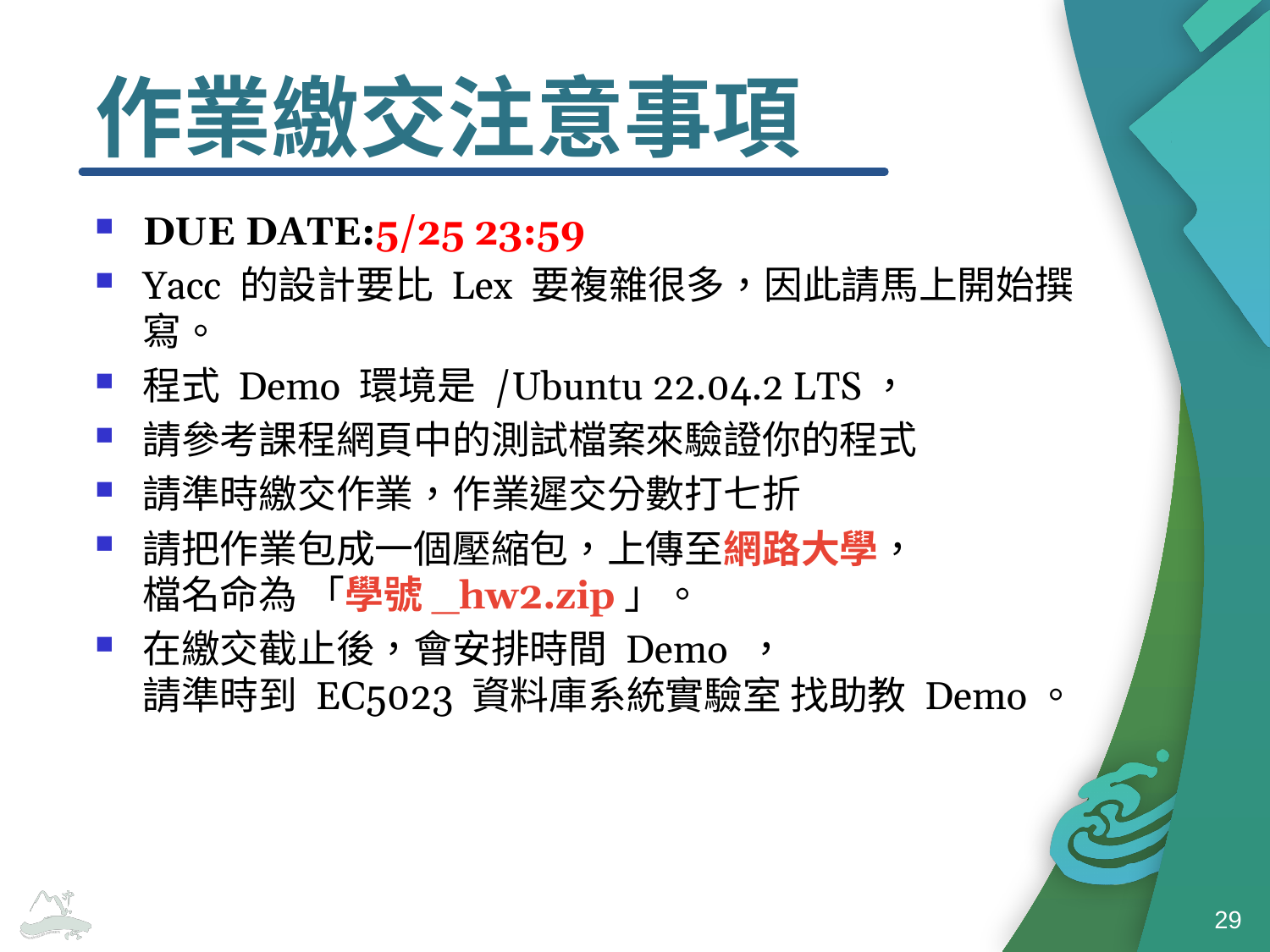

# 作業繳交注意事項
DUE DATE:5/25 23:59
Yacc 的設計要比 Lex 要複雜很多，因此請馬上開始撰寫。
程式 Demo 環境是 /Ubuntu 22.04.2 LTS，
請參考課程網頁中的測試檔案來驗證你的程式
請準時繳交作業，作業遲交分數打七折
請把作業包成一個壓縮包，上傳至網路大學，
檔名命為 「學號_hw2.zip」。
在繳交截止後，會安排時間 Demo ，
請準時到 EC5023 資料庫系統實驗室 找助教 Demo。